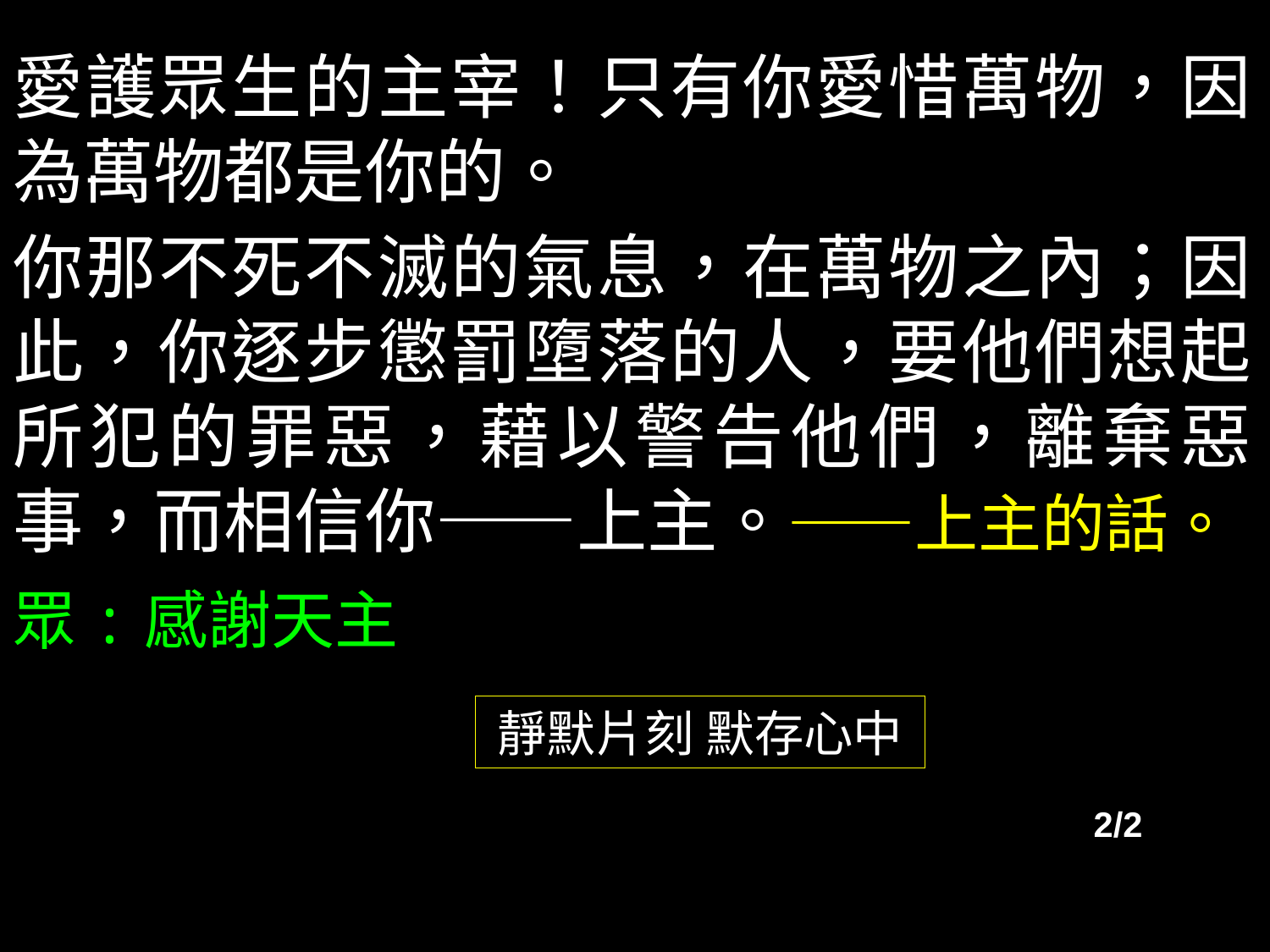

愛護眾生的主宰！只有你愛惜萬物，因為萬物都是你的。
你那不死不滅的氣息，在萬物之內；因此，你逐步懲罰墮落的人，要他們想起所犯的罪惡，藉以警告他們，離棄惡事，而相信你——上主。——上主的話。
眾:感謝天主

靜默片刻  默存心中
2/2